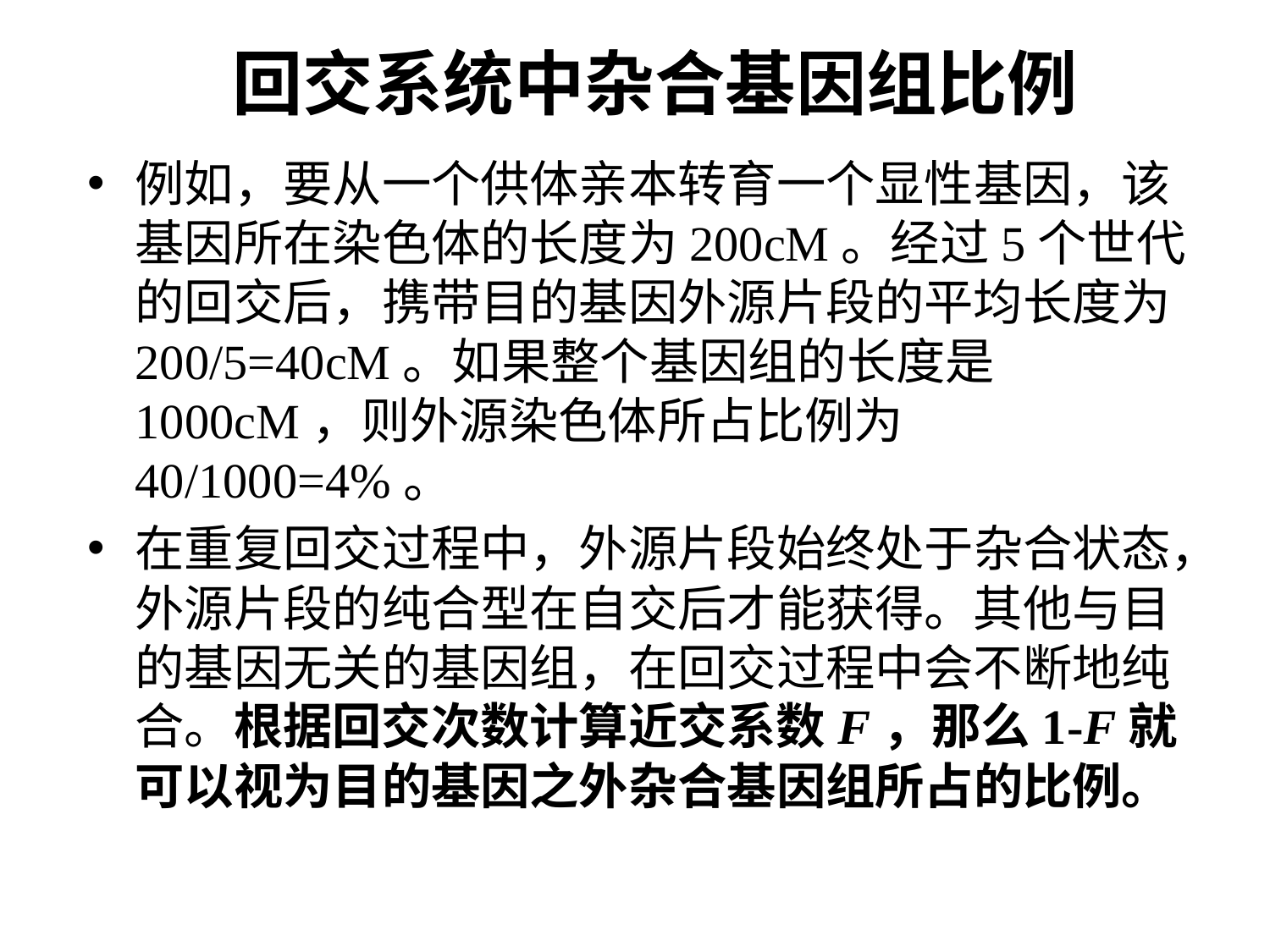

# 回交系统中杂合基因组比例
例如，要从一个供体亲本转育一个显性基因，该基因所在染色体的长度为200cM。经过5个世代的回交后，携带目的基因外源片段的平均长度为200/5=40cM。如果整个基因组的长度是1000cM，则外源染色体所占比例为40/1000=4%。
在重复回交过程中，外源片段始终处于杂合状态，外源片段的纯合型在自交后才能获得。其他与目的基因无关的基因组，在回交过程中会不断地纯合。根据回交次数计算近交系数F，那么1-F就可以视为目的基因之外杂合基因组所占的比例。